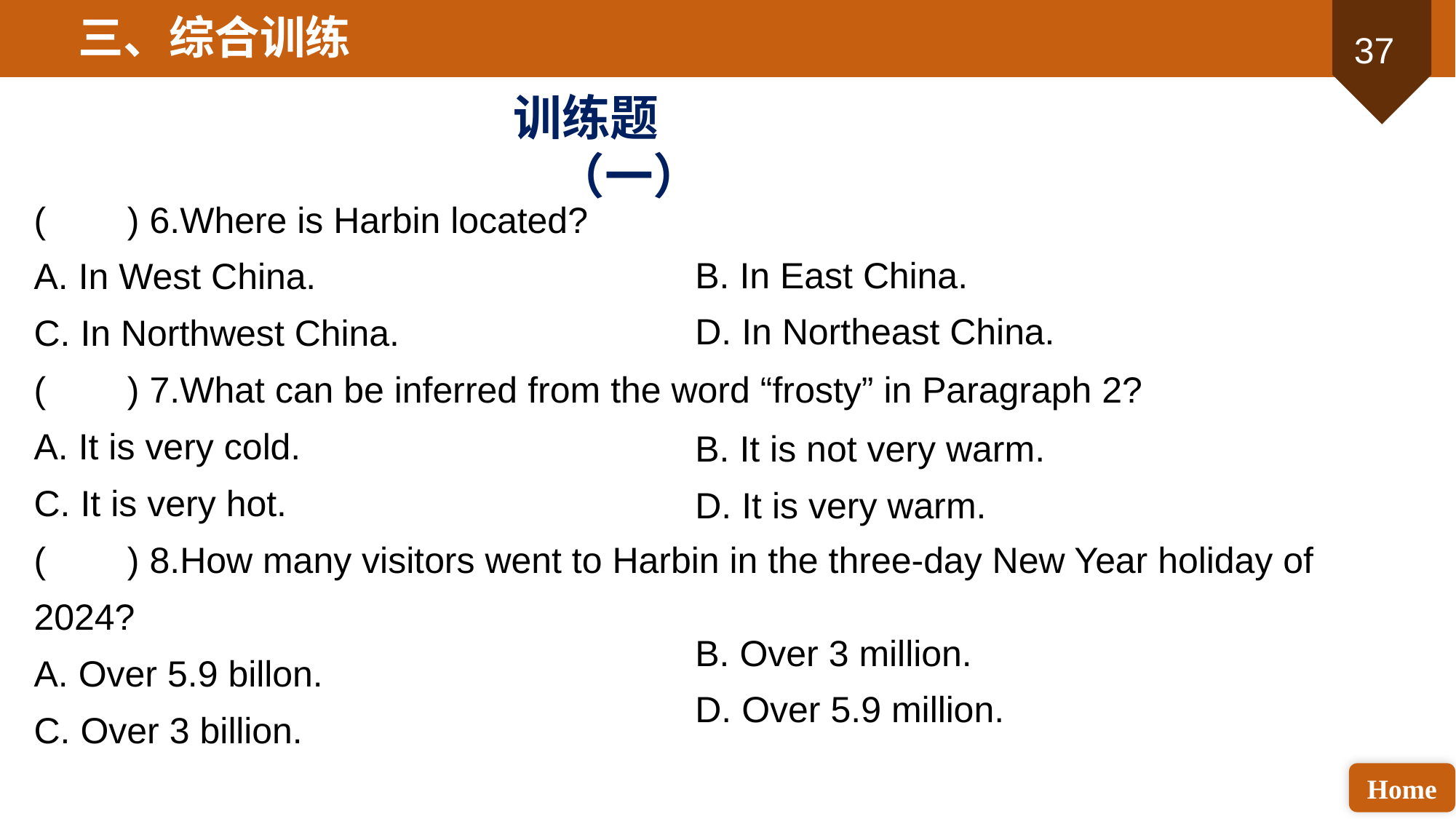

三、综合训练
训练题（一）
(        ) 6.Where is Harbin located?
A. In West China.
C. In Northwest China.
(        ) 7.What can be inferred from the word “frosty” in Paragraph 2?
A. It is very cold.
C. It is very hot.
(        ) 8.How many visitors went to Harbin in the three-day New Year holiday of 2024?
A. Over 5.9 billon.
C. Over 3 billion.
B. In East China.
D. In Northeast China.
B. It is not very warm.
D. It is very warm.
B. Over 3 million.
D. Over 5.9 million.